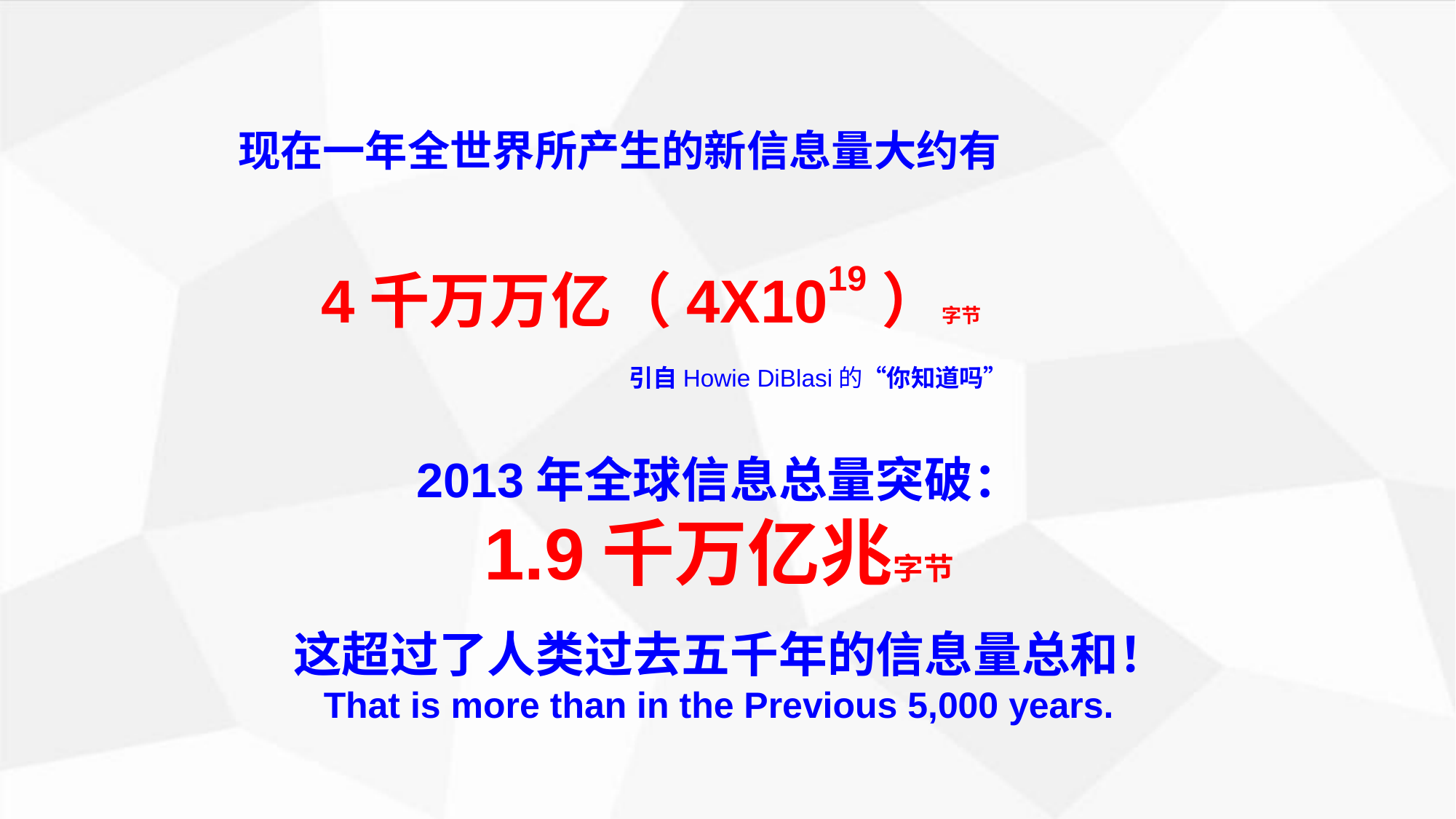

现在一年全世界所产生的新信息量大约有
       4千万万亿（4X1019）字节

引自Howie DiBlasi的“你知道吗”
2013年全球信息总量突破：
1.9千万亿兆字节

 这超过了人类过去五千年的信息量总和！
That is more than in the Previous 5,000 years.